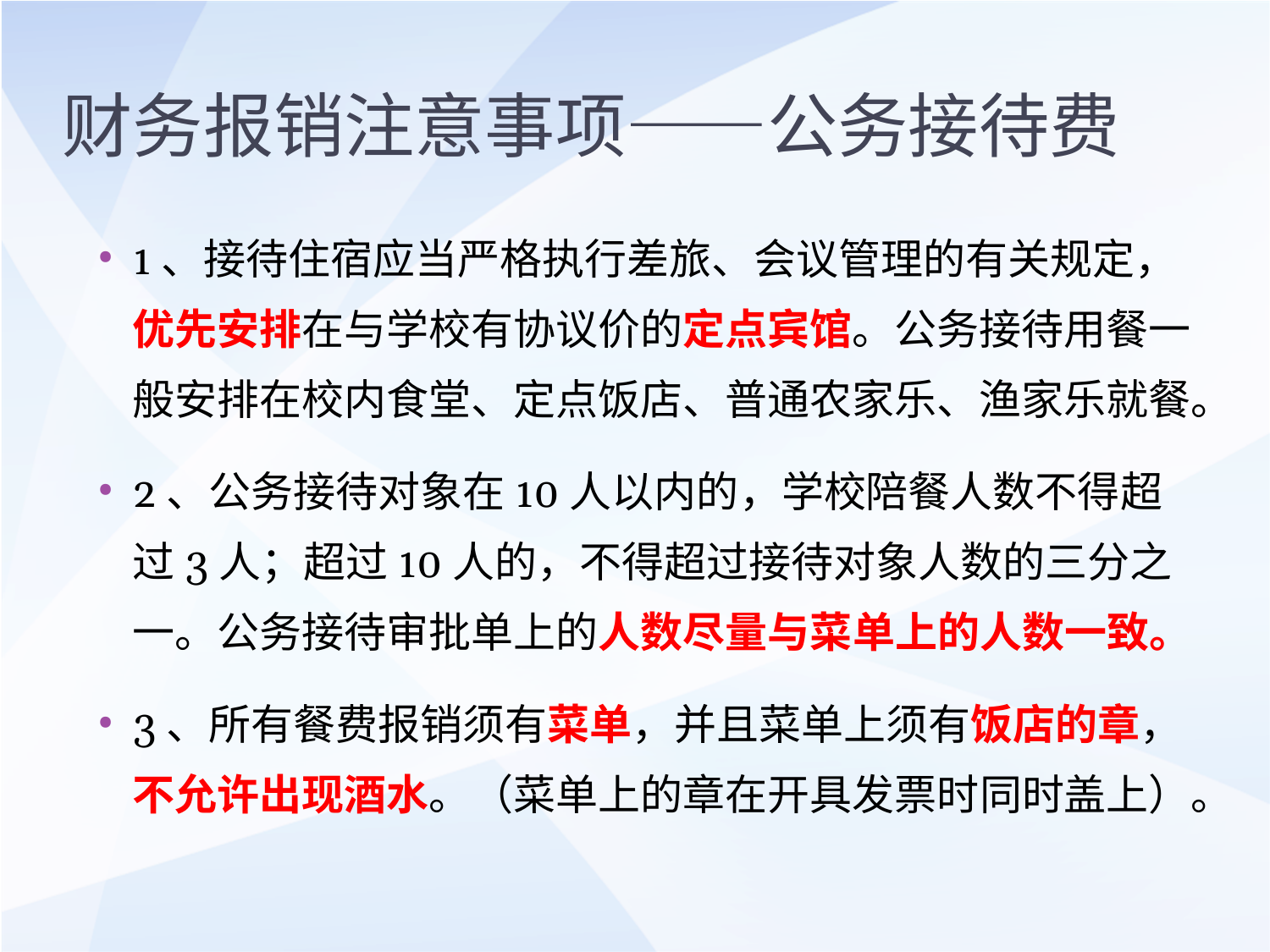

财务报销注意事项——公务接待费
1、接待住宿应当严格执行差旅、会议管理的有关规定，优先安排在与学校有协议价的定点宾馆。公务接待用餐一般安排在校内食堂、定点饭店、普通农家乐、渔家乐就餐。
2、公务接待对象在10人以内的，学校陪餐人数不得超过3人；超过10人的，不得超过接待对象人数的三分之一。公务接待审批单上的人数尽量与菜单上的人数一致。
3、所有餐费报销须有菜单，并且菜单上须有饭店的章，不允许出现酒水。（菜单上的章在开具发票时同时盖上）。